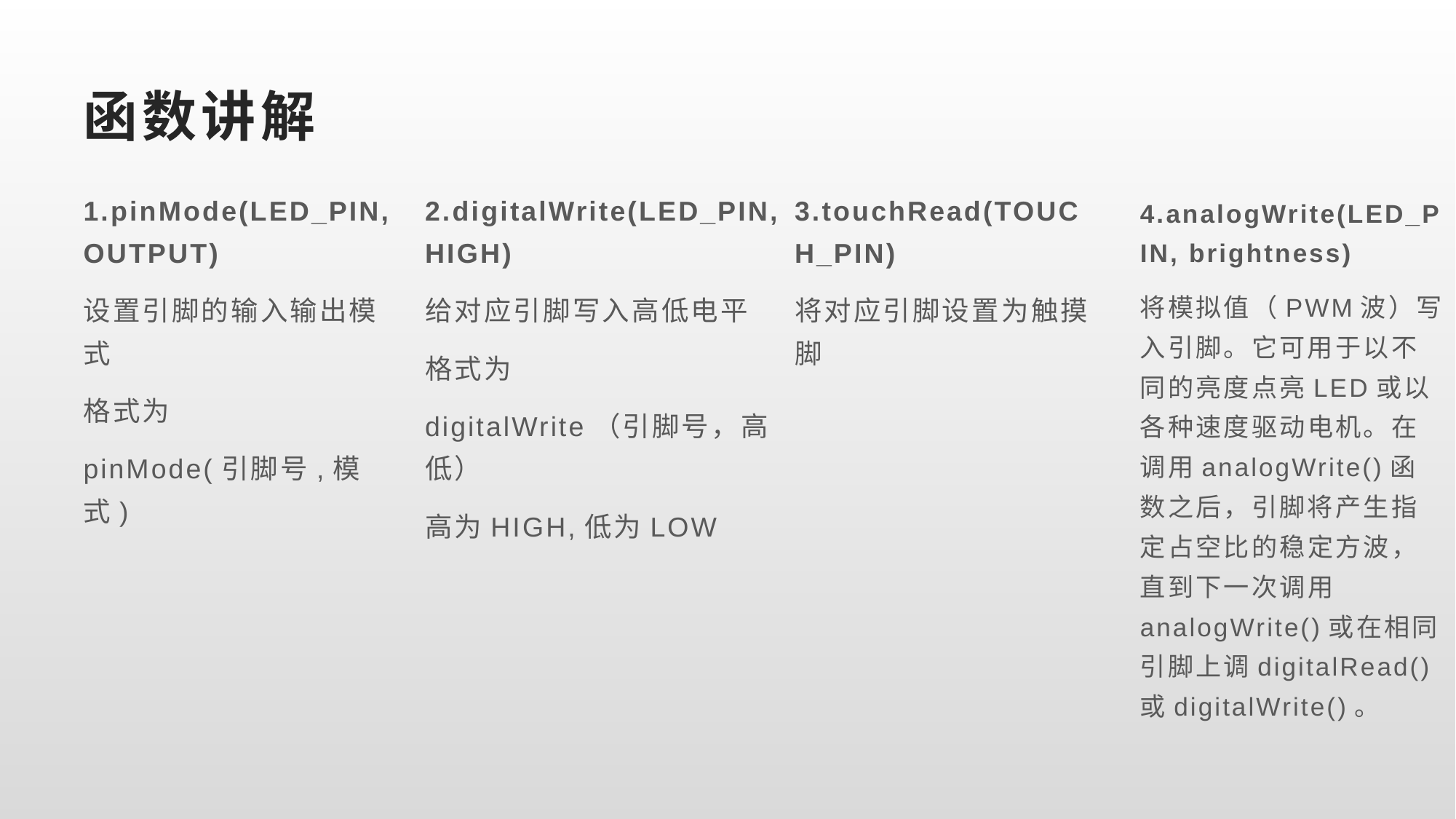

# 函数讲解
1.pinMode(LED_PIN, OUTPUT)
设置引脚的输入输出模式
格式为
pinMode(引脚号,模式)
2.digitalWrite(LED_PIN, HIGH)
给对应引脚写入高低电平
格式为
digitalWrite（引脚号，高低）
高为HIGH,低为LOW
3.touchRead(TOUCH_PIN)
将对应引脚设置为触摸脚
4.analogWrite(LED_PIN, brightness)
将模拟值（PWM波）写入引脚。它可用于以不同的亮度点亮LED或以各种速度驱动电机。在调用analogWrite()函数之后，引脚将产生指定占空比的稳定方波，直到下一次调用analogWrite()或在相同引脚上调digitalRead()或digitalWrite()。